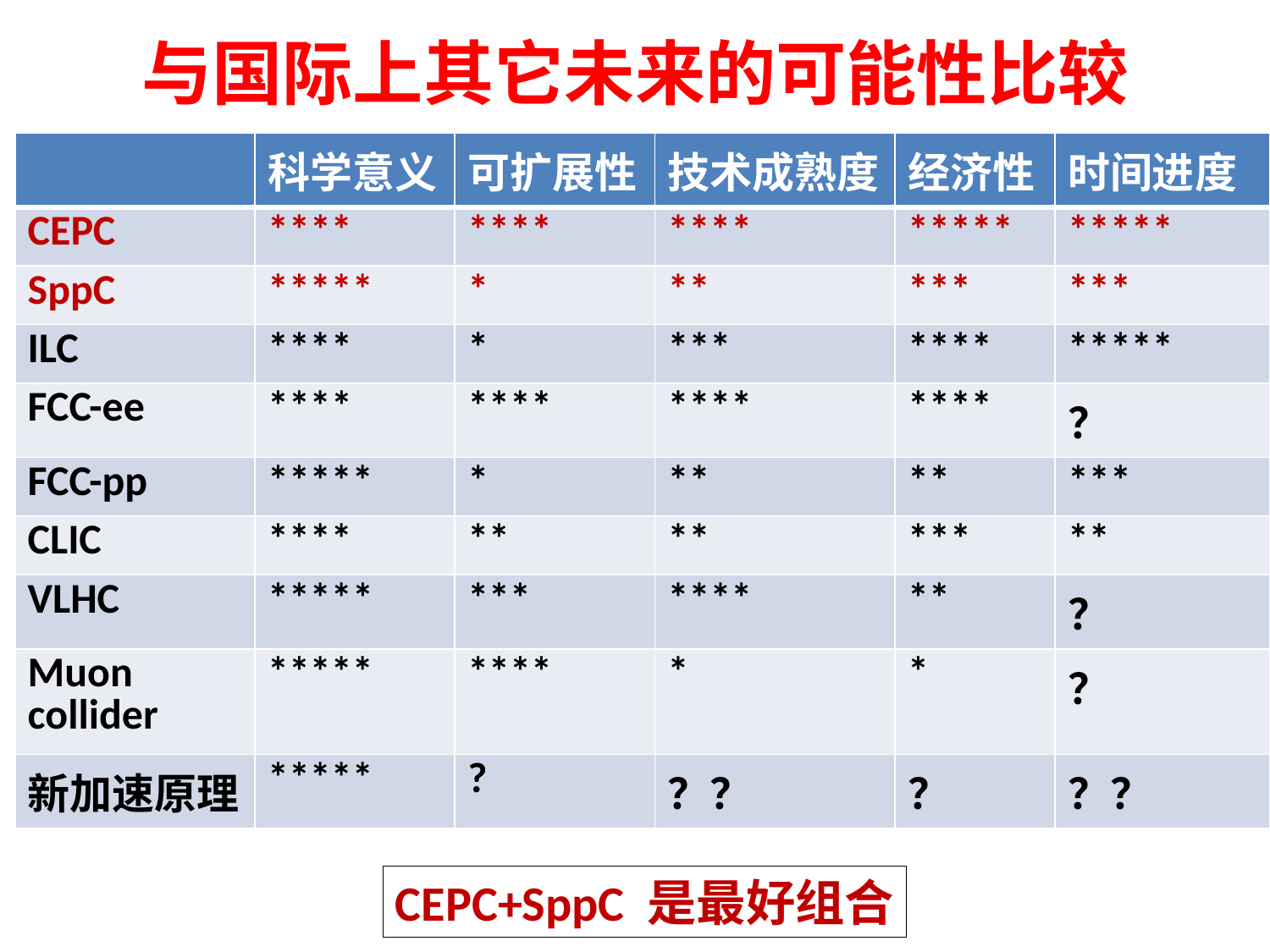

# 与国际上其它未来的可能性比较
|  | 科学意义 | 可扩展性 | 技术成熟度 | 经济性 | 时间进度 |
| --- | --- | --- | --- | --- | --- |
| CEPC | \*\*\*\* | \*\*\*\* | \*\*\*\* | \*\*\*\*\* | \*\*\*\*\* |
| SppC | \*\*\*\*\* | \* | \*\* | \*\*\* | \*\*\* |
| ILC | \*\*\*\* | \* | \*\*\* | \*\*\*\* | \*\*\*\*\* |
| FCC-ee | \*\*\*\* | \*\*\*\* | \*\*\*\* | \*\*\*\* | ？ |
| FCC-pp | \*\*\*\*\* | \* | \*\* | \*\* | \*\*\* |
| CLIC | \*\*\*\* | \*\* | \*\* | \*\*\* | \*\* |
| VLHC | \*\*\*\*\* | \*\*\* | \*\*\*\* | \*\* | ？ |
| Muon collider | \*\*\*\*\* | \*\*\*\* | \* | \* | ？ |
| 新加速原理 | \*\*\*\*\* | ? | ？？ | ？ | ？？ |
CEPC+SppC 是最好组合